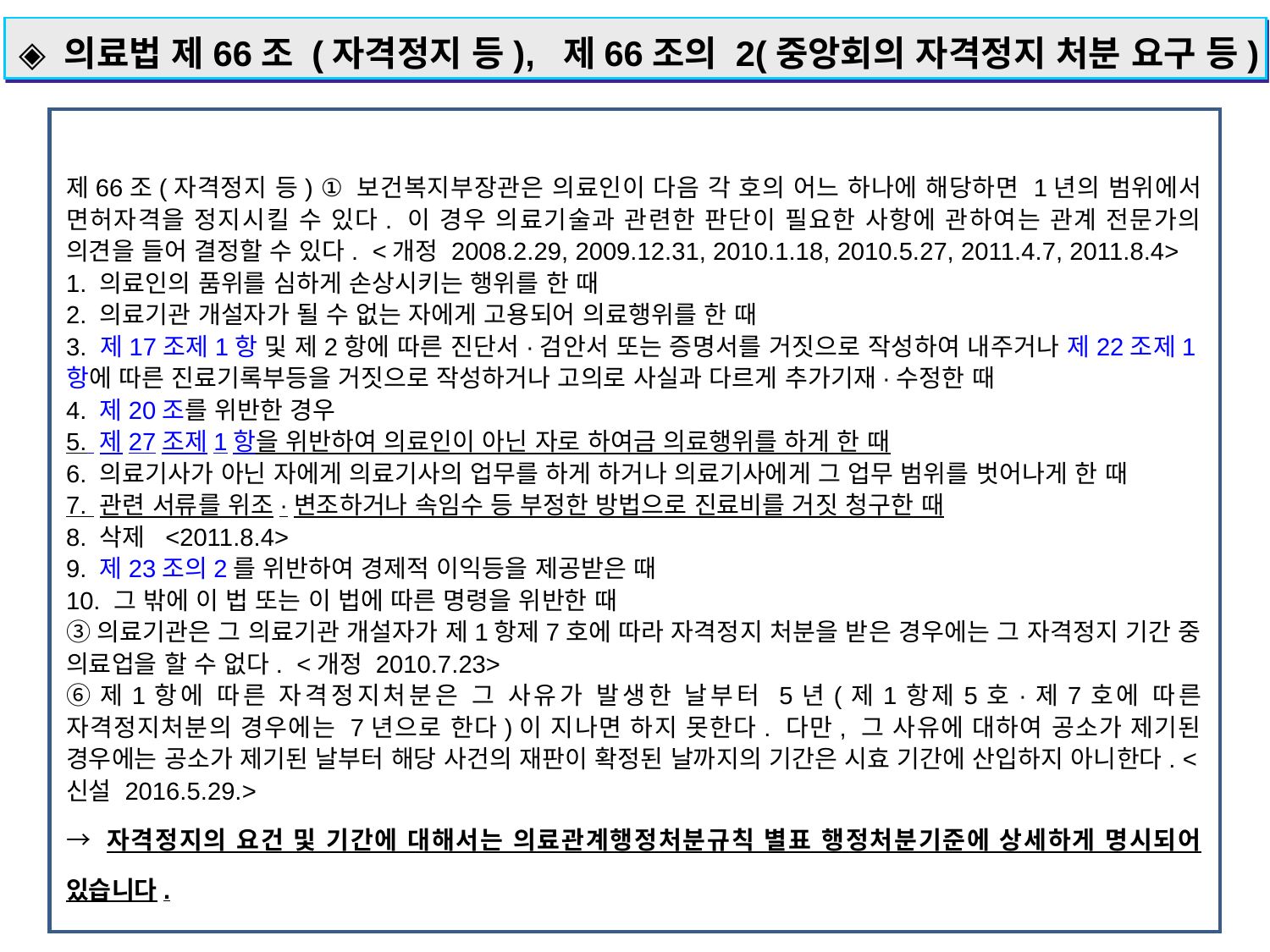

◈ 의료법 제66조 (자격정지 등),  제66조의 2(중앙회의 자격정지 처분 요구 등)

제66조(자격정지 등) ① 보건복지부장관은 의료인이 다음 각 호의 어느 하나에 해당하면 1년의 범위에서 면허자격을 정지시킬 수 있다. 이 경우 의료기술과 관련한 판단이 필요한 사항에 관하여는 관계 전문가의 의견을 들어 결정할 수 있다.  <개정 2008.2.29, 2009.12.31, 2010.1.18, 2010.5.27, 2011.4.7, 2011.8.4>
1. 의료인의 품위를 심하게 손상시키는 행위를 한 때
2. 의료기관 개설자가 될 수 없는 자에게 고용되어 의료행위를 한 때
3. 제17조제1항 및 제2항에 따른 진단서·검안서 또는 증명서를 거짓으로 작성하여 내주거나 제22조제1항에 따른 진료기록부등을 거짓으로 작성하거나 고의로 사실과 다르게 추가기재·수정한 때
4. 제20조를 위반한 경우
5. 제27조제1항을 위반하여 의료인이 아닌 자로 하여금 의료행위를 하게 한 때
6. 의료기사가 아닌 자에게 의료기사의 업무를 하게 하거나 의료기사에게 그 업무 범위를 벗어나게 한 때
7. 관련 서류를 위조·변조하거나 속임수 등 부정한 방법으로 진료비를 거짓 청구한 때
8. 삭제  <2011.8.4>
9. 제23조의2를 위반하여 경제적 이익등을 제공받은 때
10. 그 밖에 이 법 또는 이 법에 따른 명령을 위반한 때
③의료기관은 그 의료기관 개설자가 제1항제7호에 따라 자격정지 처분을 받은 경우에는 그 자격정지 기간 중 의료업을 할 수 없다.  <개정 2010.7.23>
⑥제1항에 따른 자격정지처분은 그 사유가 발생한 날부터 5년(제1항제5호·제7호에 따른 자격정지처분의 경우에는 7년으로 한다)이 지나면 하지 못한다. 다만, 그 사유에 대하여 공소가 제기된 경우에는 공소가 제기된 날부터 해당 사건의 재판이 확정된 날까지의 기간은 시효 기간에 산입하지 아니한다. <신설 2016.5.29.>
→ 자격정지의 요건 및 기간에 대해서는 의료관계행정처분규칙 별표 행정처분기준에 상세하게 명시되어 있습니다.